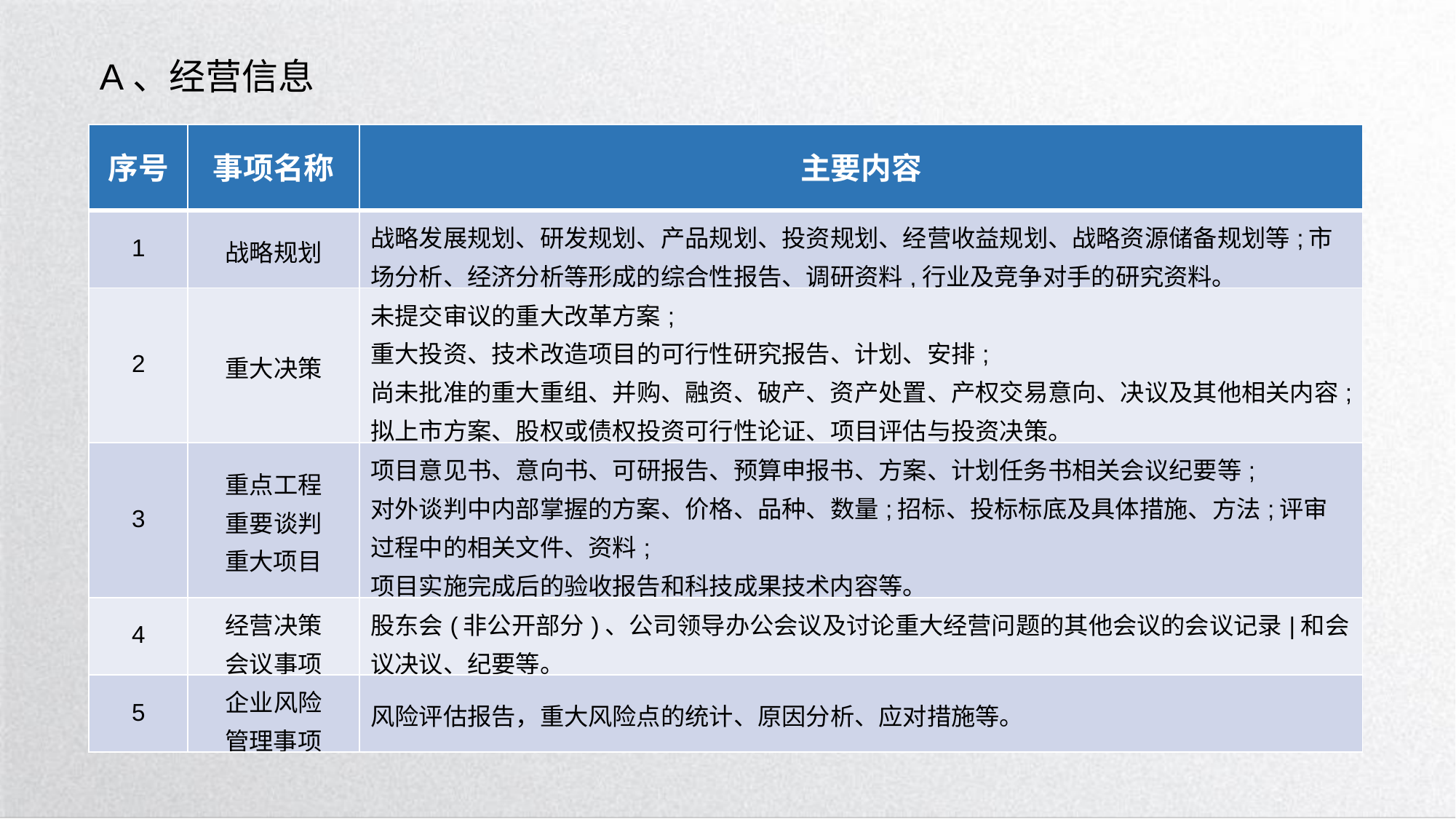

A、经营信息
| 序号 | 事项名称 | 主要内容 |
| --- | --- | --- |
| 1 | 战略规划 | 战略发展规划、研发规划、产品规划、投资规划、经营收益规划、战略资源储备规划等;市场分析、经济分析等形成的综合性报告、调研资料,行业及竞争对手的研究资料。 |
| 2 | 重大决策 | 未提交审议的重大改革方案; 重大投资、技术改造项目的可行性研究报告、计划、安排; 尚未批准的重大重组、并购、融资、破产、资产处置、产权交易意向、决议及其他相关内容; 拟上市方案、股权或债权投资可行性论证、项目评估与投资决策。 |
| 3 | 重点工程 重要谈判 重大项目 | 项目意见书、意向书、可研报告、预算申报书、方案、计划任务书相关会议纪要等; 对外谈判中内部掌握的方案、价格、品种、数量;招标、投标标底及具体措施、方法;评审过程中的相关文件、资料; 项目实施完成后的验收报告和科技成果技术内容等。 |
| 4 | 经营决策 会议事项 | 股东会(非公开部分)、公司领导办公会议及讨论重大经营问题的其他会议的会议记录|和会议决议、纪要等。 |
| 5 | 企业风险 管理事项 | 风险评估报告，重大风险点的统计、原因分析、应对措施等。 |